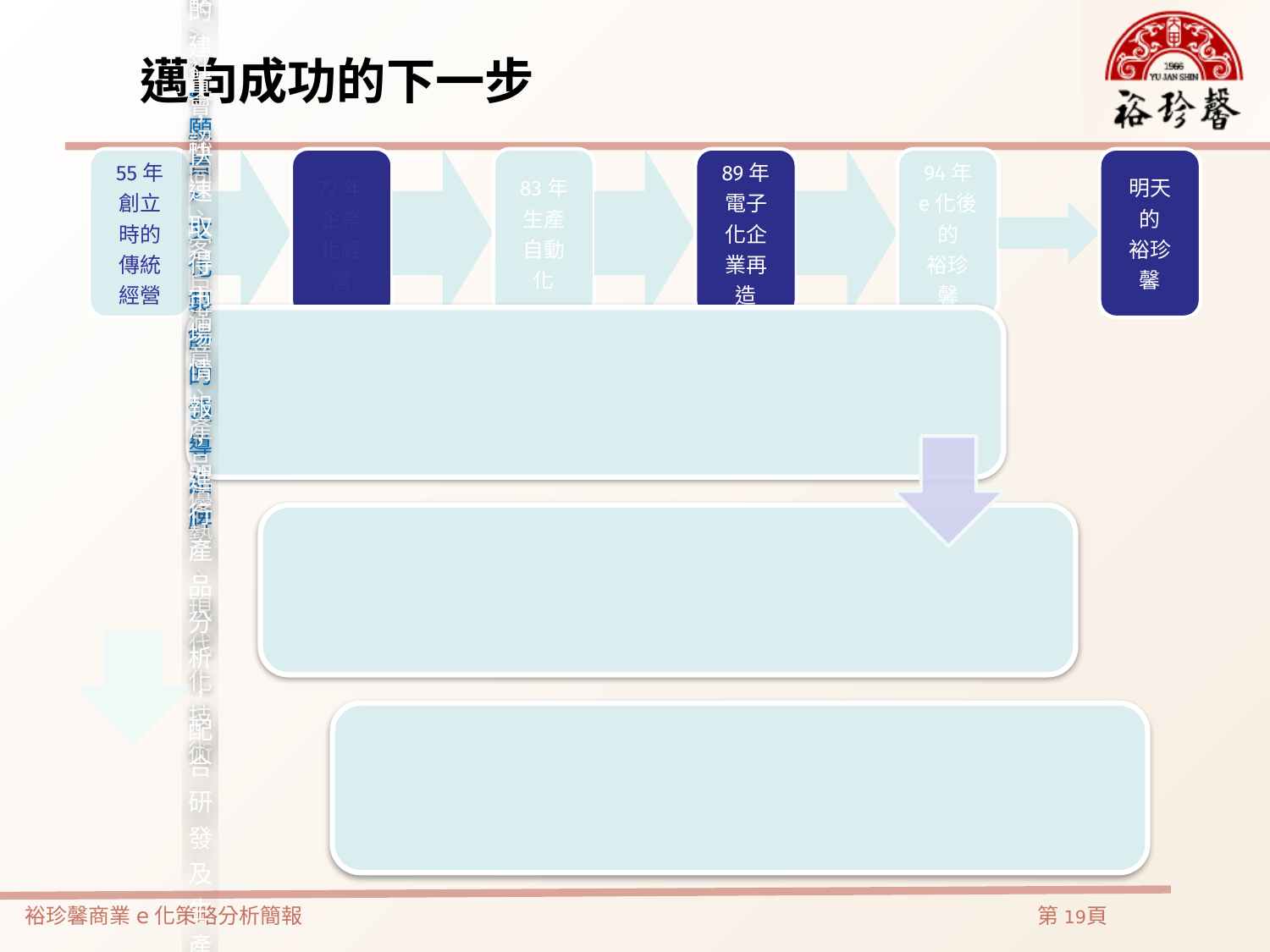

邁向成功的下一步
83年
生產自動化
89年
電子化企業再造
94年
e化後的
裕珍馨
明天的
裕珍馨